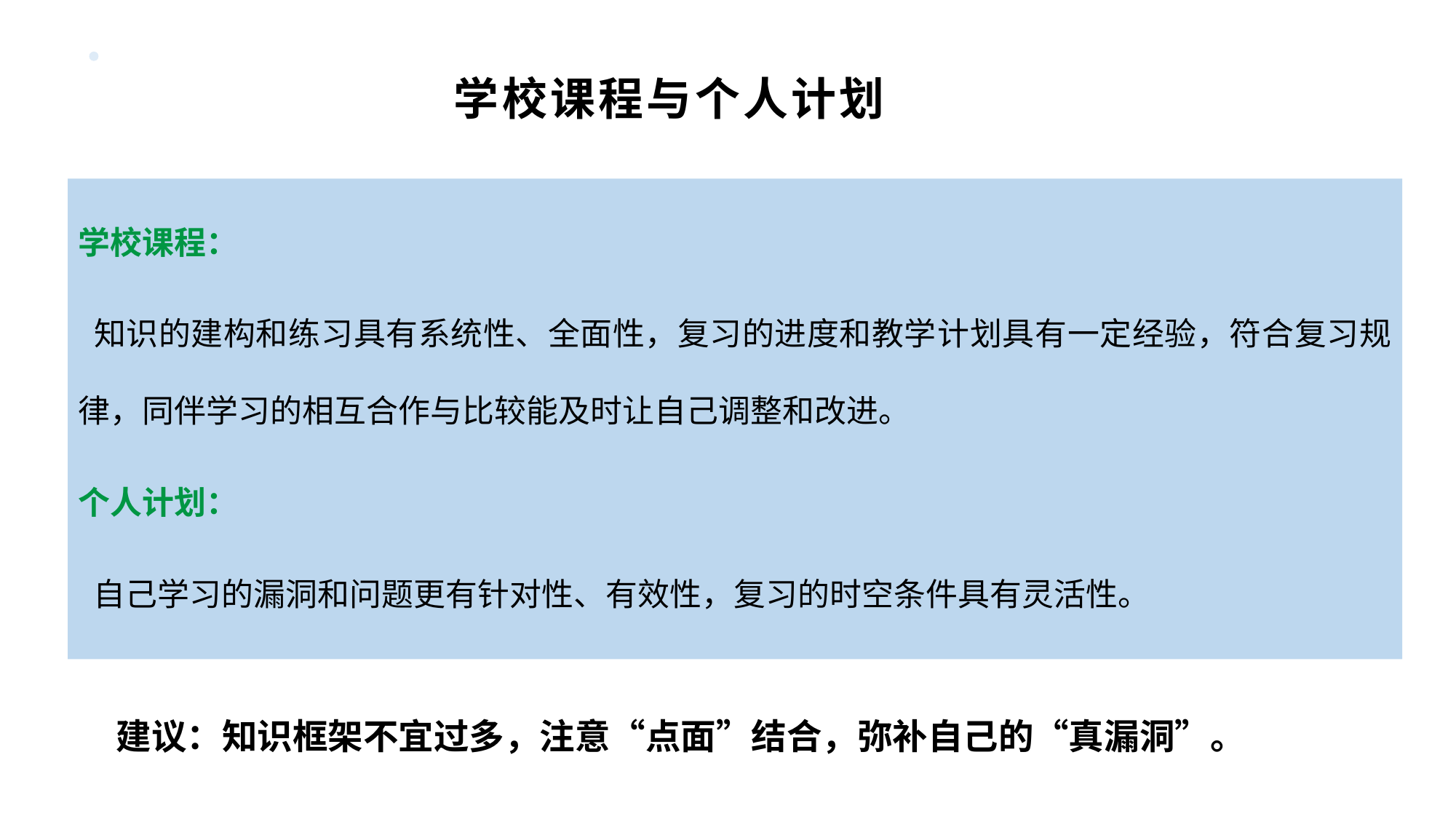

学校课程与个人计划
学校课程：
 知识的建构和练习具有系统性、全面性，复习的进度和教学计划具有一定经验，符合复习规律，同伴学习的相互合作与比较能及时让自己调整和改进。
个人计划：
 自己学习的漏洞和问题更有针对性、有效性，复习的时空条件具有灵活性。
建议：知识框架不宜过多，注意“点面”结合，弥补自己的“真漏洞”。